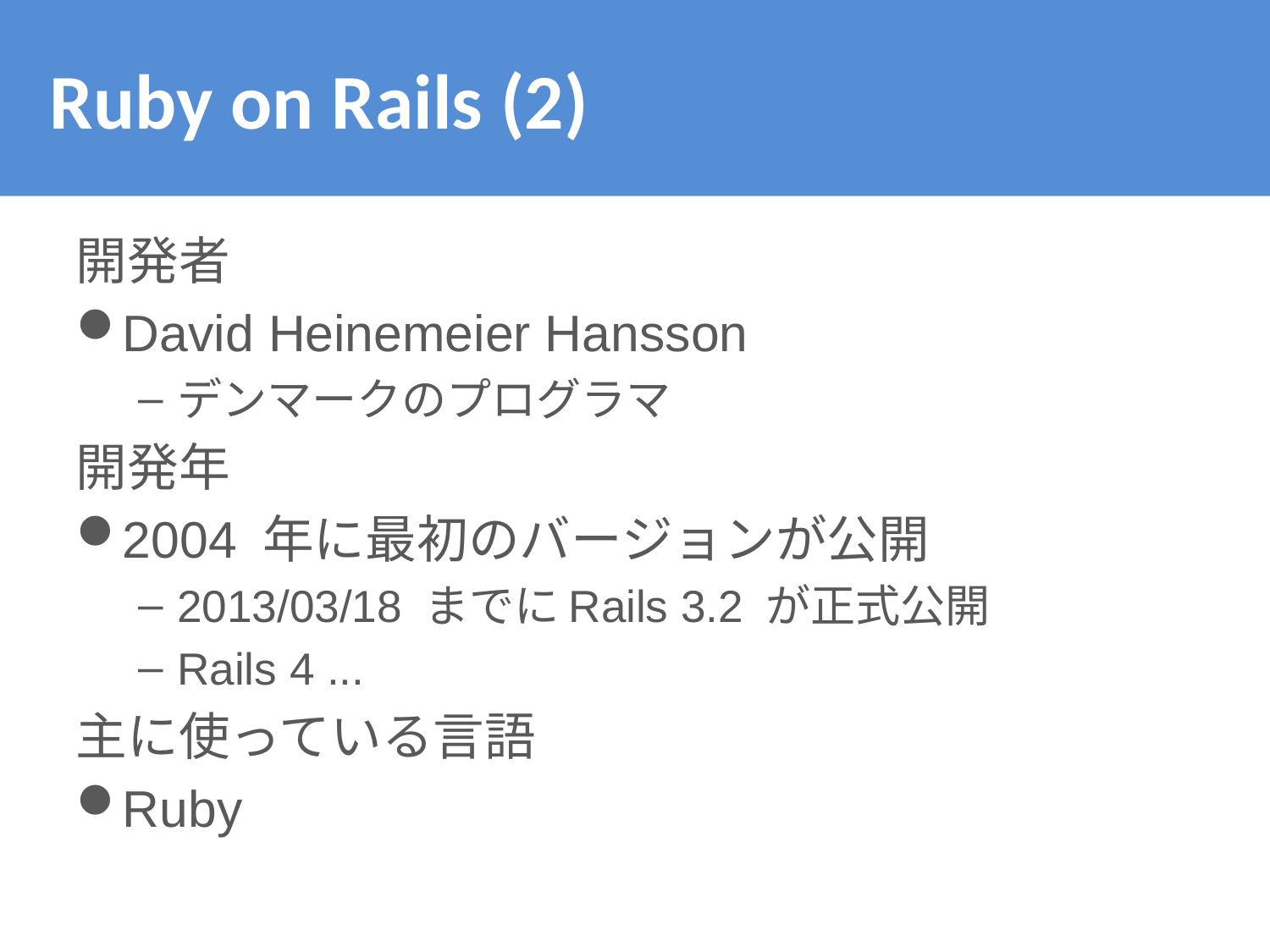

# Ruby on Rails (2)
開発者
David Heinemeier Hansson
デンマークのプログラマ
開発年
2004 年に最初のバージョンが公開
2013/03/18 までにRails 3.2 が正式公開
Rails 4 ...
主に使っている言語
Ruby